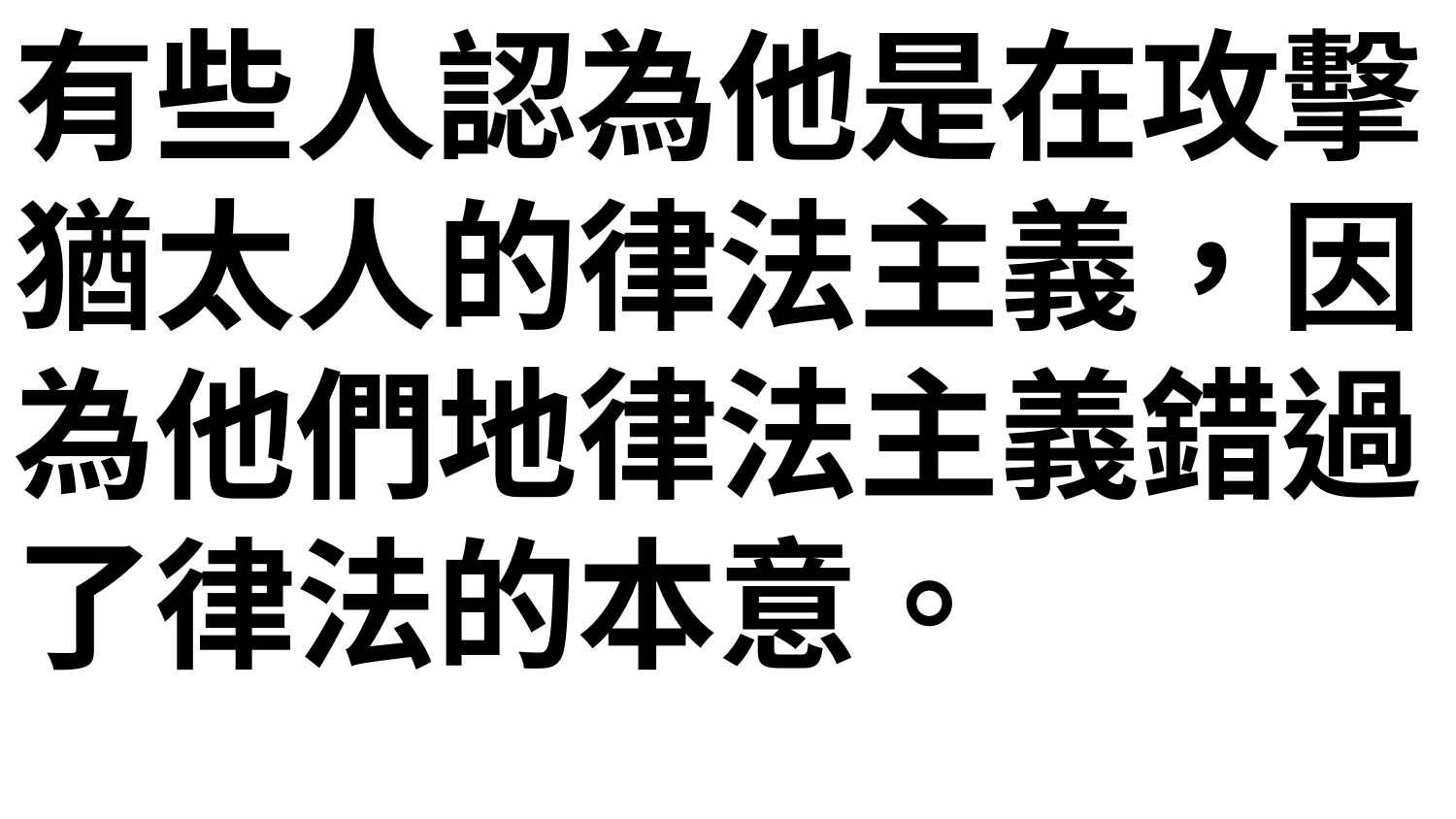

有些人認為他是在攻擊猶太人的律法主義，因為他們地律法主義錯過了律法的本意。